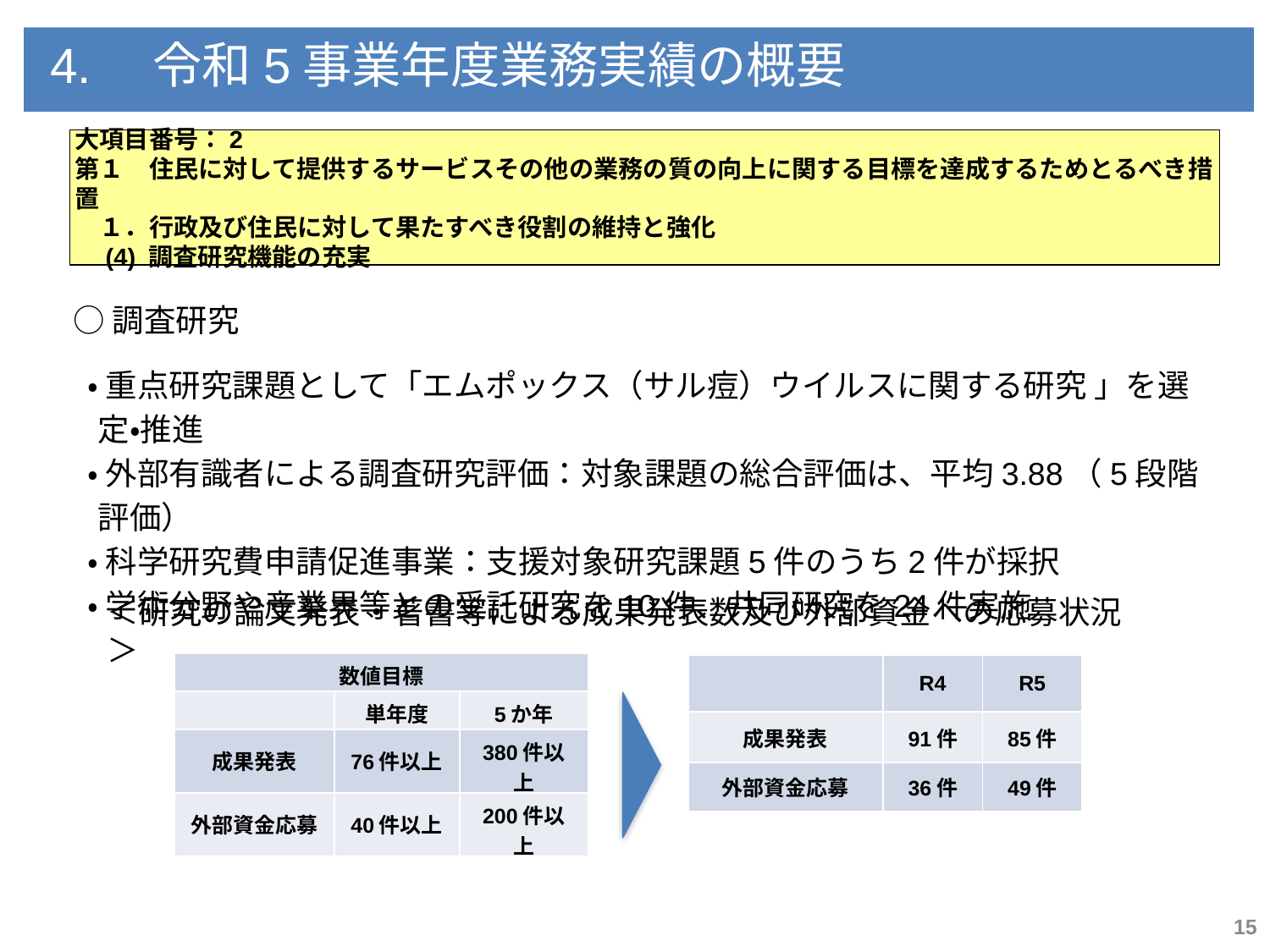

4.　令和5事業年度業務実績の概要
大項目番号：2
第１　住民に対して提供するサービスその他の業務の質の向上に関する目標を達成するためとるべき措置
　１．行政及び住民に対して果たすべき役割の維持と強化
　(4) 調査研究機能の充実
○調査研究

 ・ 重点研究課題として「エムポックス（サル痘）ウイルスに関する研究 」を選定・推進
 ・ 外部有識者による調査研究評価：対象課題の総合評価は、平均3.88（5段階評価）
 ・ 科学研究費申請促進事業：支援対象研究課題5件のうち2件が採択
 ・ 学術分野や産業界等との受託研究を10件、共同研究を24件実施

＜研究の論文発表・著書等による成果発表数及び外部資金への応募状況＞
| 数値目標 |  |  |
| --- | --- | --- |
|  | 単年度 | 5か年 |
| 成果発表 | 76件以上 | 380件以上 |
| 外部資金応募 | 40件以上 | 200件以上 |
|  | R4 | R5 |
| --- | --- | --- |
| 成果発表 | 91件 | 85件 |
| 外部資金応募 | 36件 | 49件 |

15